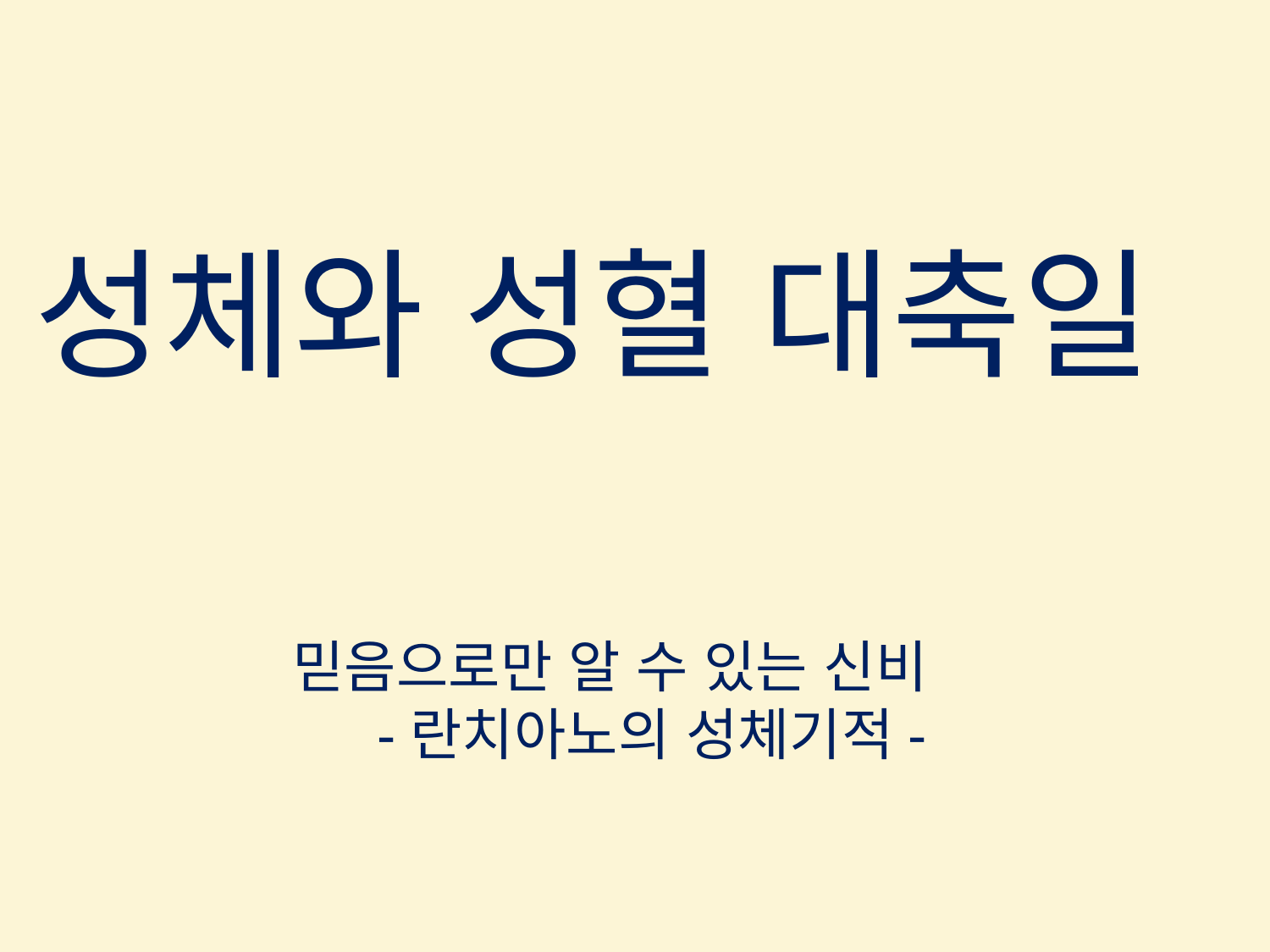

성체와 성혈 대축일
  믿음으로만 알 수 있는 신비
-란치아노의 성체기적-